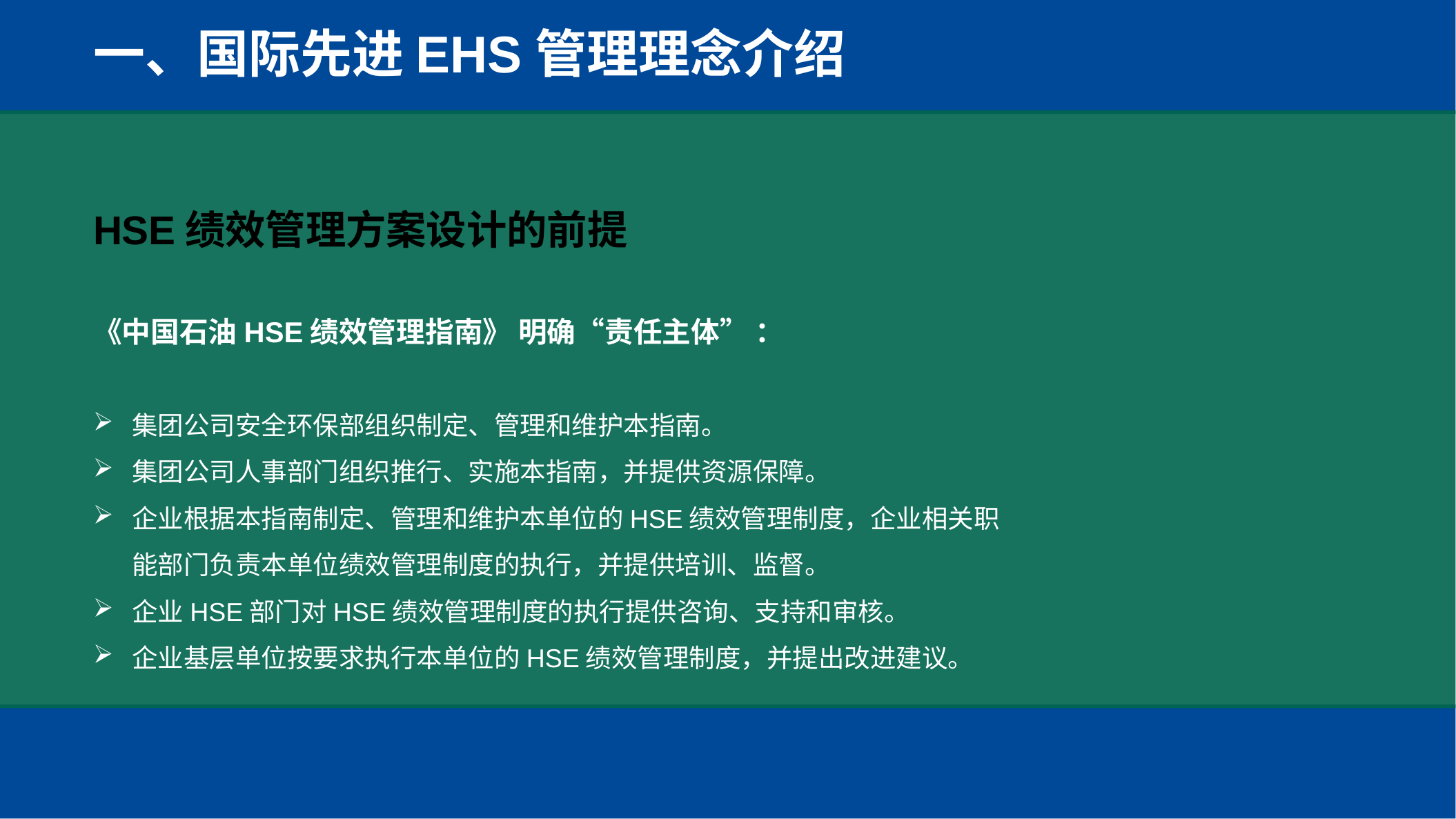

一、国际先进EHS管理理念介绍

HSE绩效管理方案设计的前提
《中国石油HSE绩效管理指南》 明确“责任主体” ：
集团公司安全环保部组织制定、管理和维护本指南。
集团公司人事部门组织推行、实施本指南，并提供资源保障。
企业根据本指南制定、管理和维护本单位的HSE绩效管理制度，企业相关职能部门负责本单位绩效管理制度的执行，并提供培训、监督。
企业HSE部门对HSE绩效管理制度的执行提供咨询、支持和审核。
企业基层单位按要求执行本单位的HSE绩效管理制度，并提出改进建议。